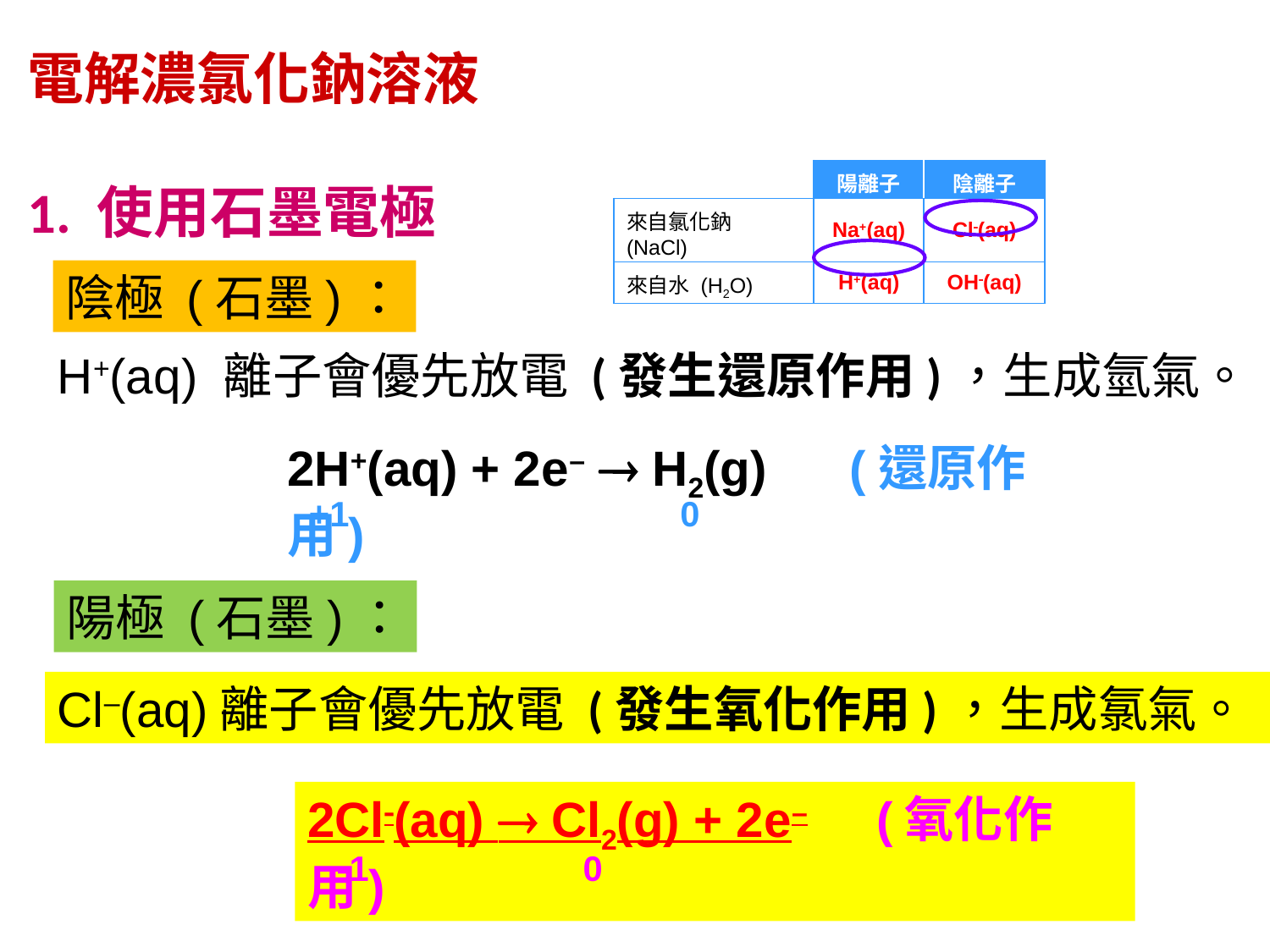

電解濃氯化鈉溶液
|  | 陽離子 | 陰離子 |
| --- | --- | --- |
| 來自氯化鈉 (NaCl) | Na+(aq) | Cl−(aq) |
| 來自水 (H2O) | H+(aq) | OH−(aq) |
1. 使用石墨電極

陰極 (石墨)：
H+(aq) 離子會優先放電 (發生還原作用)，生成氫氣。
2H+(aq) + 2e– → H2(g)      (還原作用)
+1                                  0
陽極 (石墨)：
Cl–(aq)離子會優先放電 (發生氧化作用)，生成氯氣。
2Cl−(aq) → Cl2(g) + 2e–     (氧化作用)
−1                      0